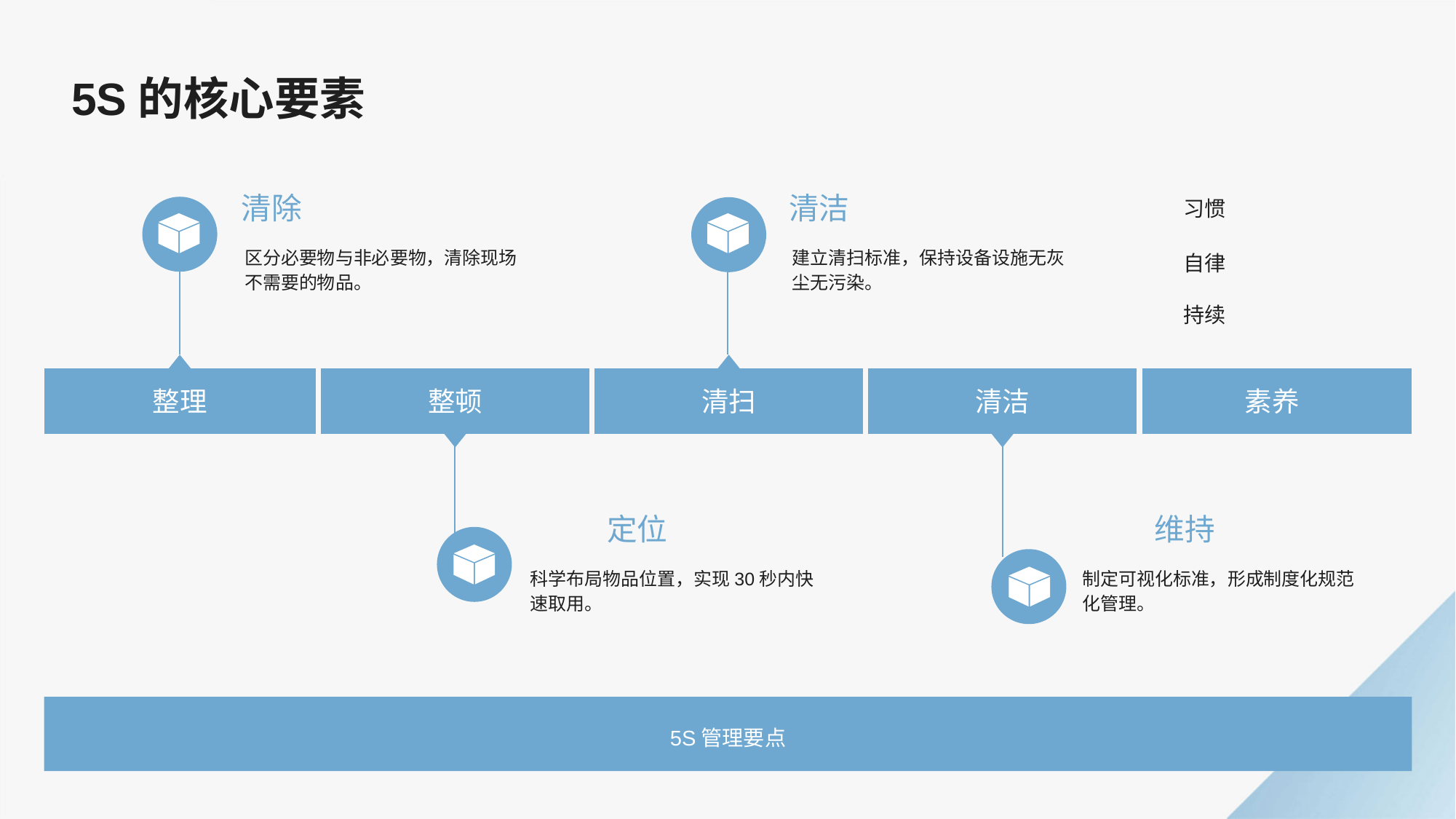

5S的核心要素
清除
清洁
习惯

区分必要物与非必要物，清除现场不需要的物品。
建立清扫标准，保持设备设施无灰尘无污染。
自律
持续

整理
整顿
清扫
清洁
素养

定位
维持

科学布局物品位置，实现30秒内快速取用。
制定可视化标准，形成制度化规范化管理。

5S管理要点